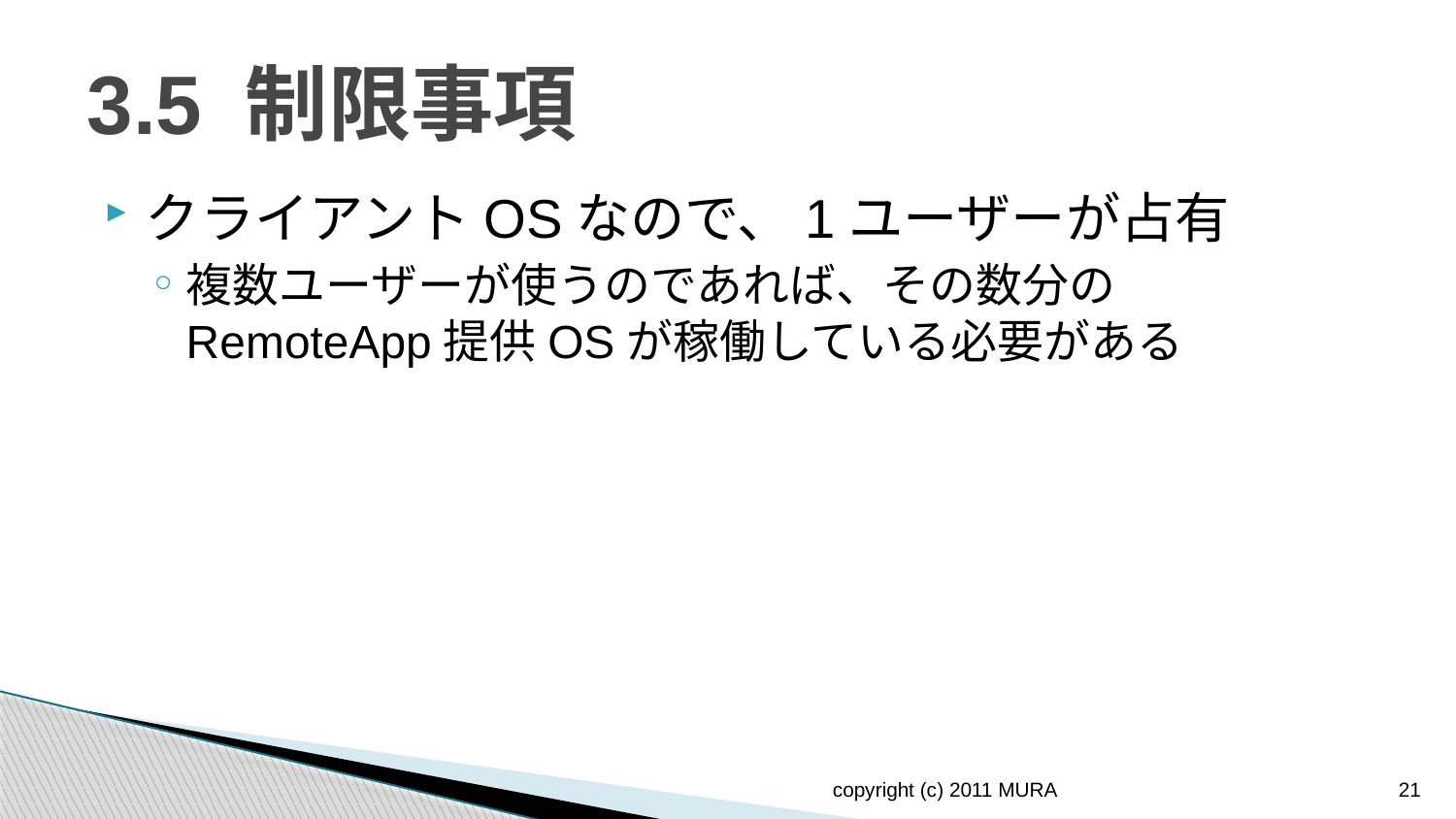

# 3.5 制限事項
クライアントOSなので、1ユーザーが占有
複数ユーザーが使うのであれば、その数分のRemoteApp提供OSが稼働している必要がある
copyright (c) 2011 MURA
21